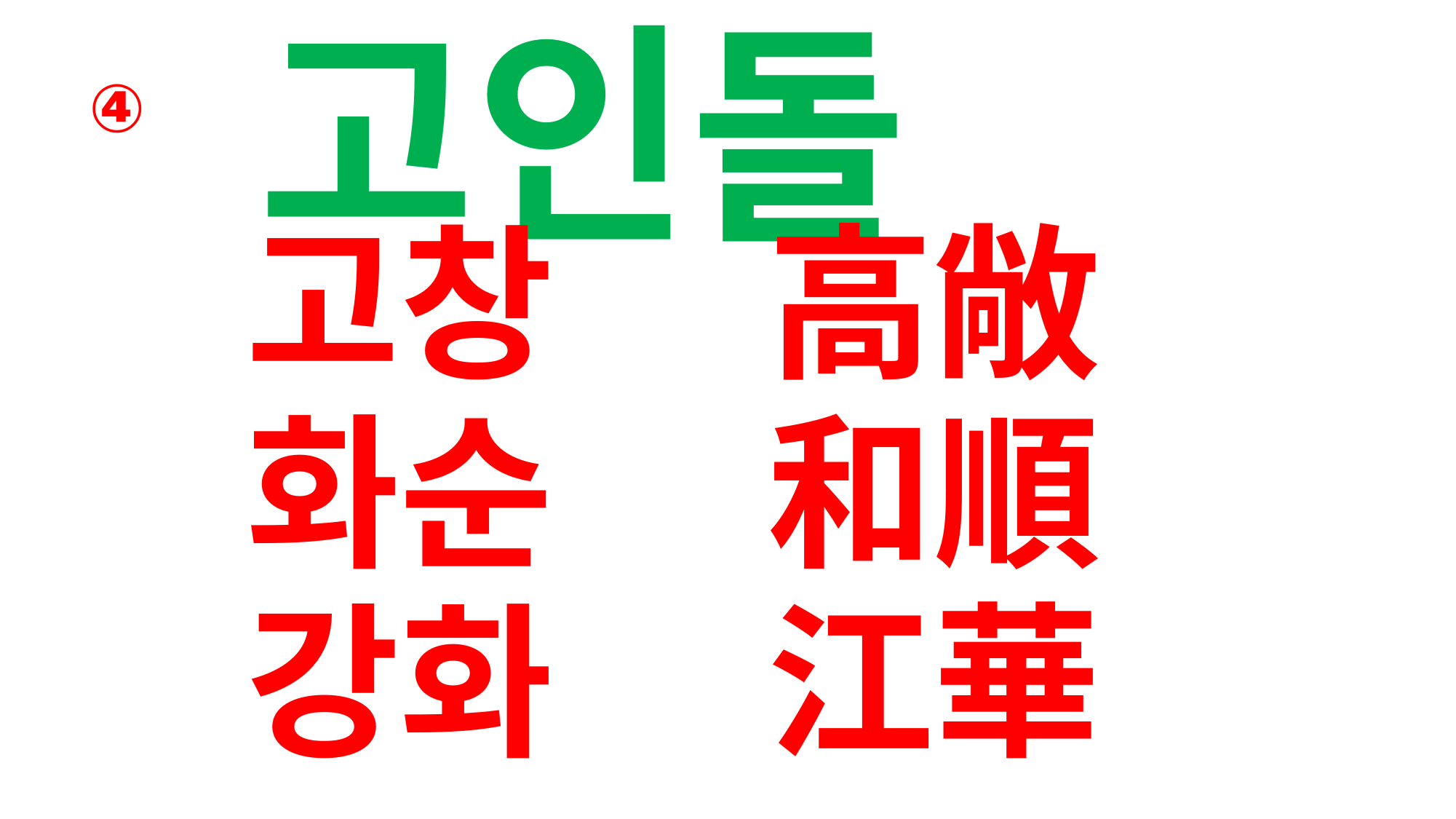

고인돌
# ④
고창 　高敞
화순 　和順
강화 　江華